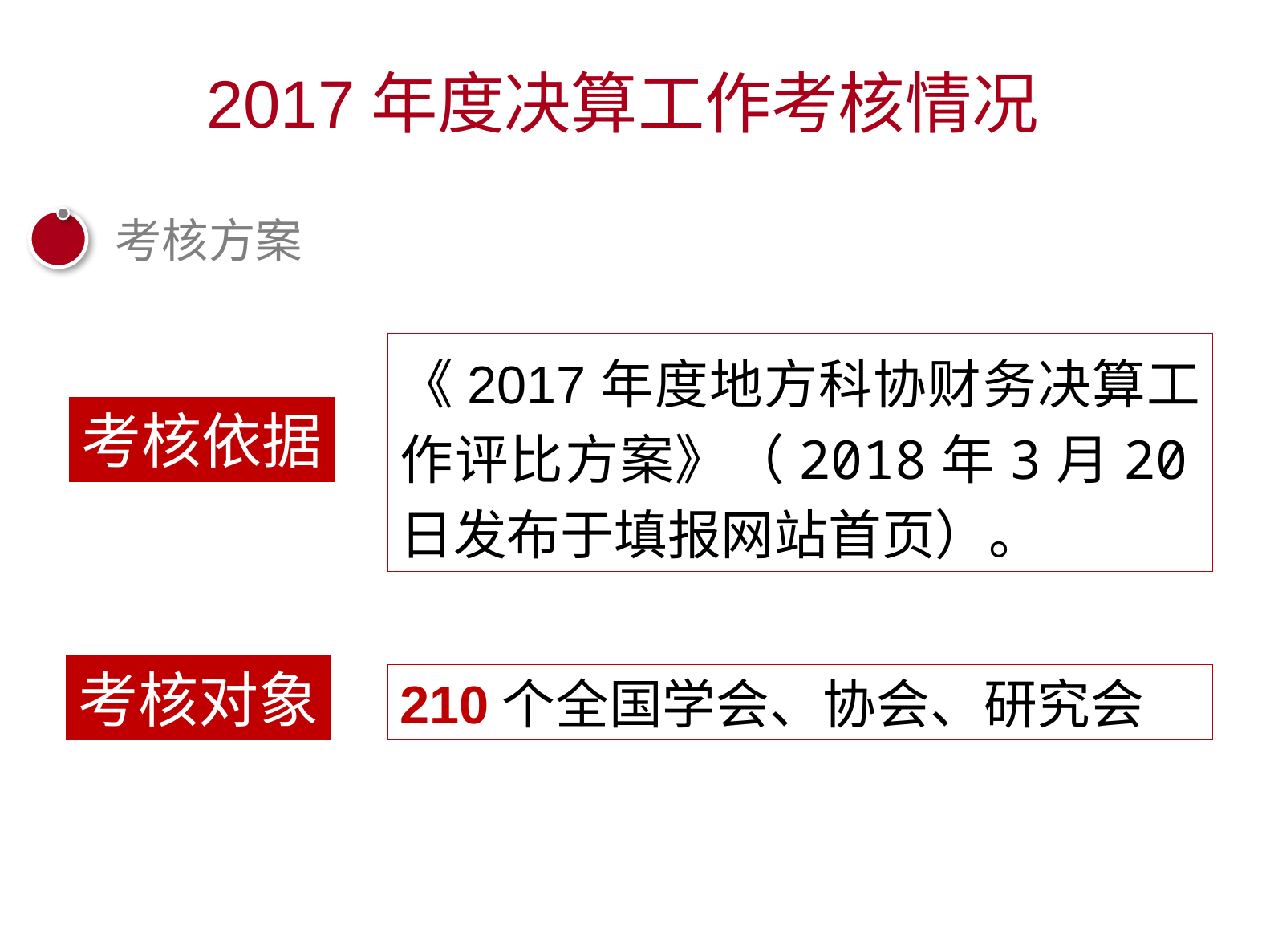

2017年度决算工作考核情况

考核方案
《2017年度地方科协财务决算工作评比方案》（2018年3月20日发布于填报网站首页）。
考核依据
考核对象
210个全国学会、协会、研究会